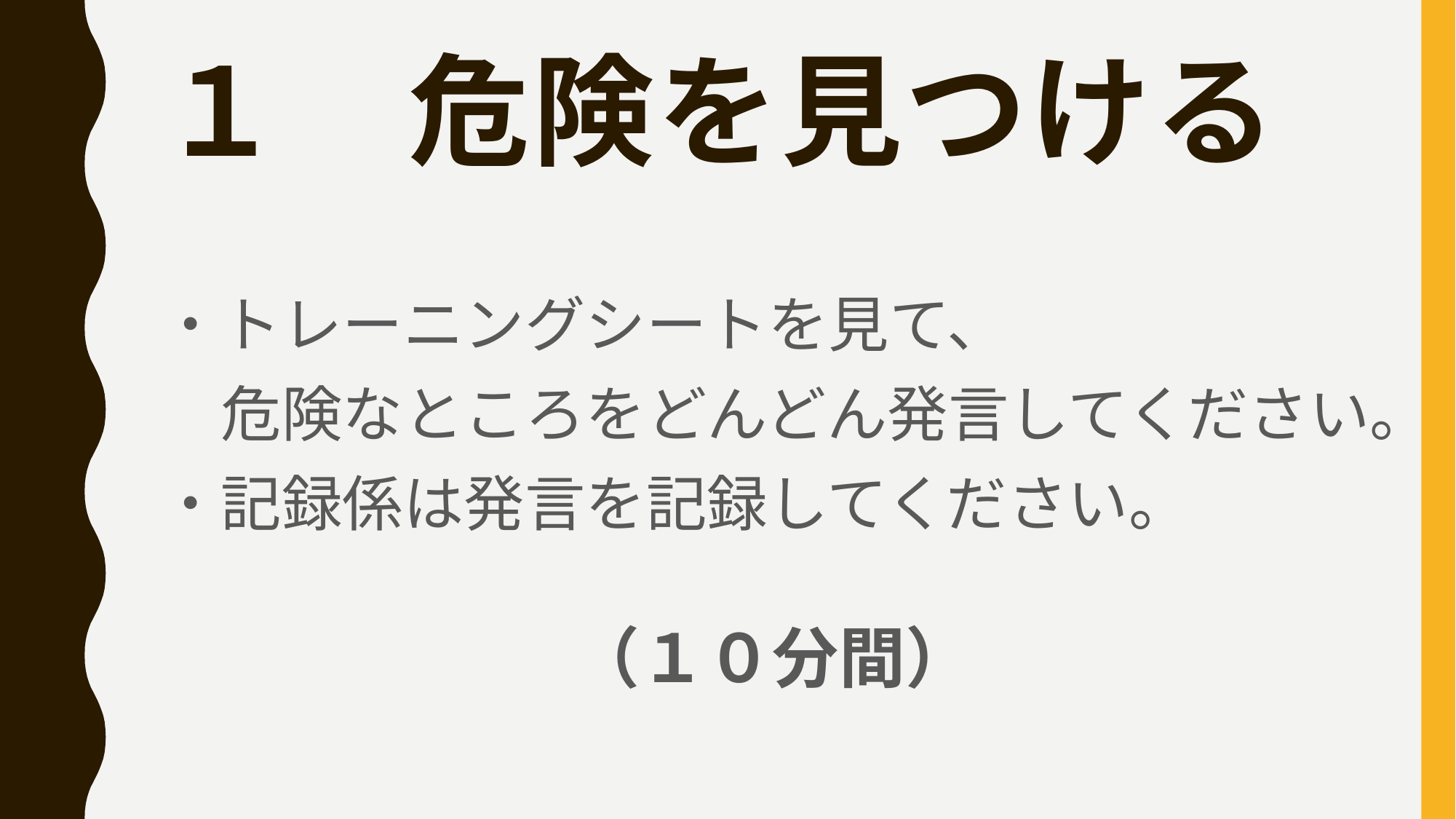

# １　危険を見つける
・トレーニングシートを見て、
　危険なところをどんどん発言してください。
・記録係は発言を記録してください。

（１０分間）